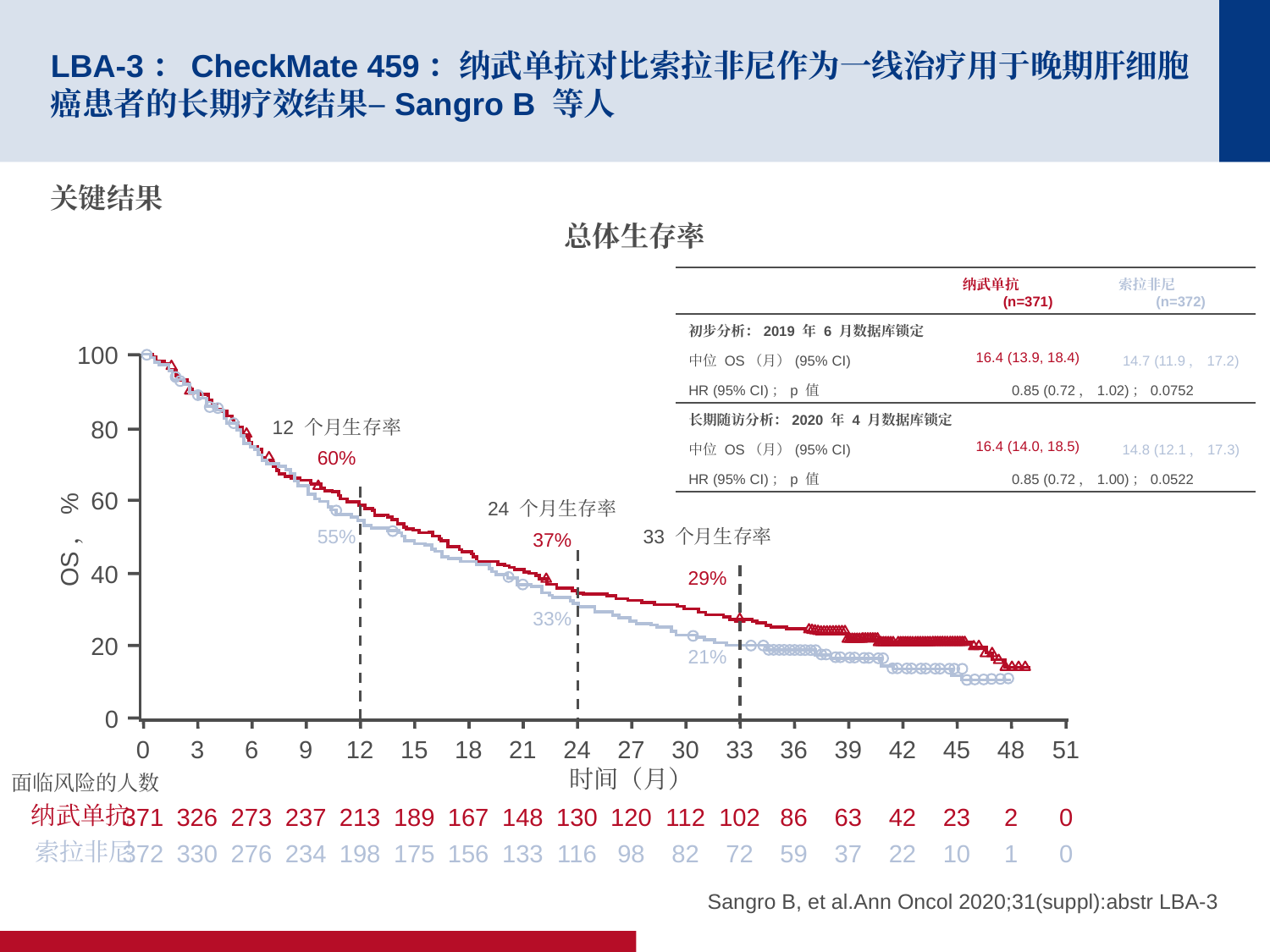

# LBA-3：CheckMate 459：纳武单抗对比索拉非尼作为一线治疗用于晚期肝细胞癌患者的长期疗效结果–Sangro B 等人
关键结果
总体生存率
|  | 纳武单抗 (n=371) | 索拉非尼 (n=372) |
| --- | --- | --- |
| 初步分析：2019 年 6 月数据库锁定 |  |  |
| 中位 OS（月）(95% CI) | 16.4 (13.9, 18.4) | 14.7 (11.9，17.2) |
| HR (95% CI)；p 值 | 0.85 (0.72，1.02)；0.0752 |  |
| 长期随访分析：2020 年 4 月数据库锁定 |  |  |
| 中位 OS（月）(95% CI) | 16.4 (14.0, 18.5) | 14.8 (12.1，17.3) |
| HR (95% CI)；p 值 | 0.85 (0.72，1.00)；0.0522 |  |
100

80

60

OS，%
40

20

0

12 个月生存率
60%
24 个月生存率
33 个月生存率
55%
37%
29%
33%
21%

0
3
6
9
12
15
18
21
24
27
30
33
36
39
42
45
48
51
时间（月）
面临风险的人数
纳武单抗
371
326
273
237
213
189
167
148
130
120
112
102
86
63
42
23
2
0
索拉非尼
372
330
276
234
198
175
156
133
116
98
82
72
59
37
22
10
1
0
Sangro B, et al.Ann Oncol 2020;31(suppl):abstr LBA-3